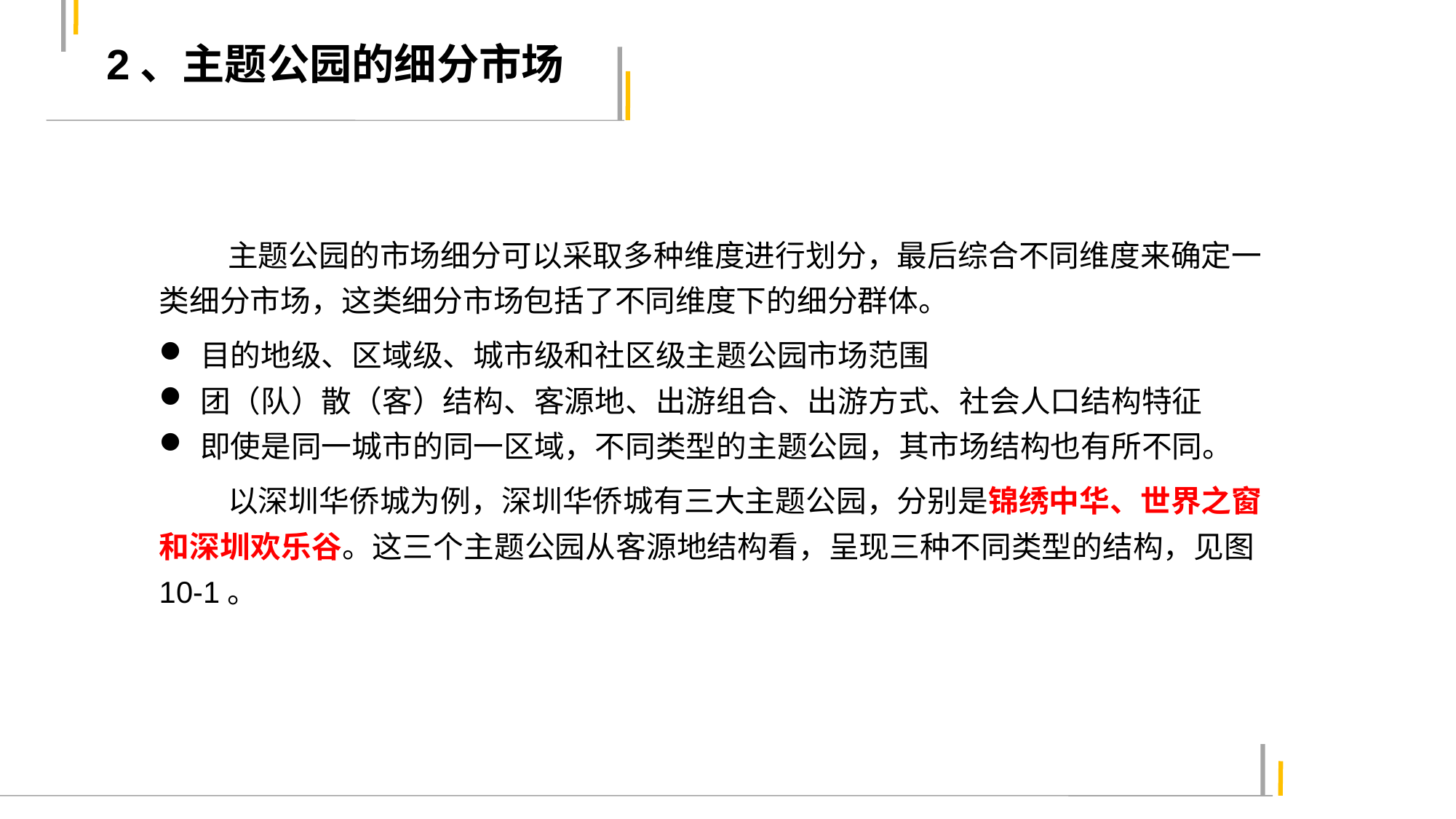

2、主题公园的细分市场

 主题公园的市场细分可以采取多种维度进行划分，最后综合不同维度来确定一类细分市场，这类细分市场包括了不同维度下的细分群体。
目的地级、区域级、城市级和社区级主题公园市场范围
团（队）散（客）结构、客源地、出游组合、出游方式、社会人口结构特征
即使是同一城市的同一区域，不同类型的主题公园，其市场结构也有所不同。
 以深圳华侨城为例，深圳华侨城有三大主题公园，分别是锦绣中华、世界之窗和深圳欢乐谷。这三个主题公园从客源地结构看，呈现三种不同类型的结构，见图10-1。